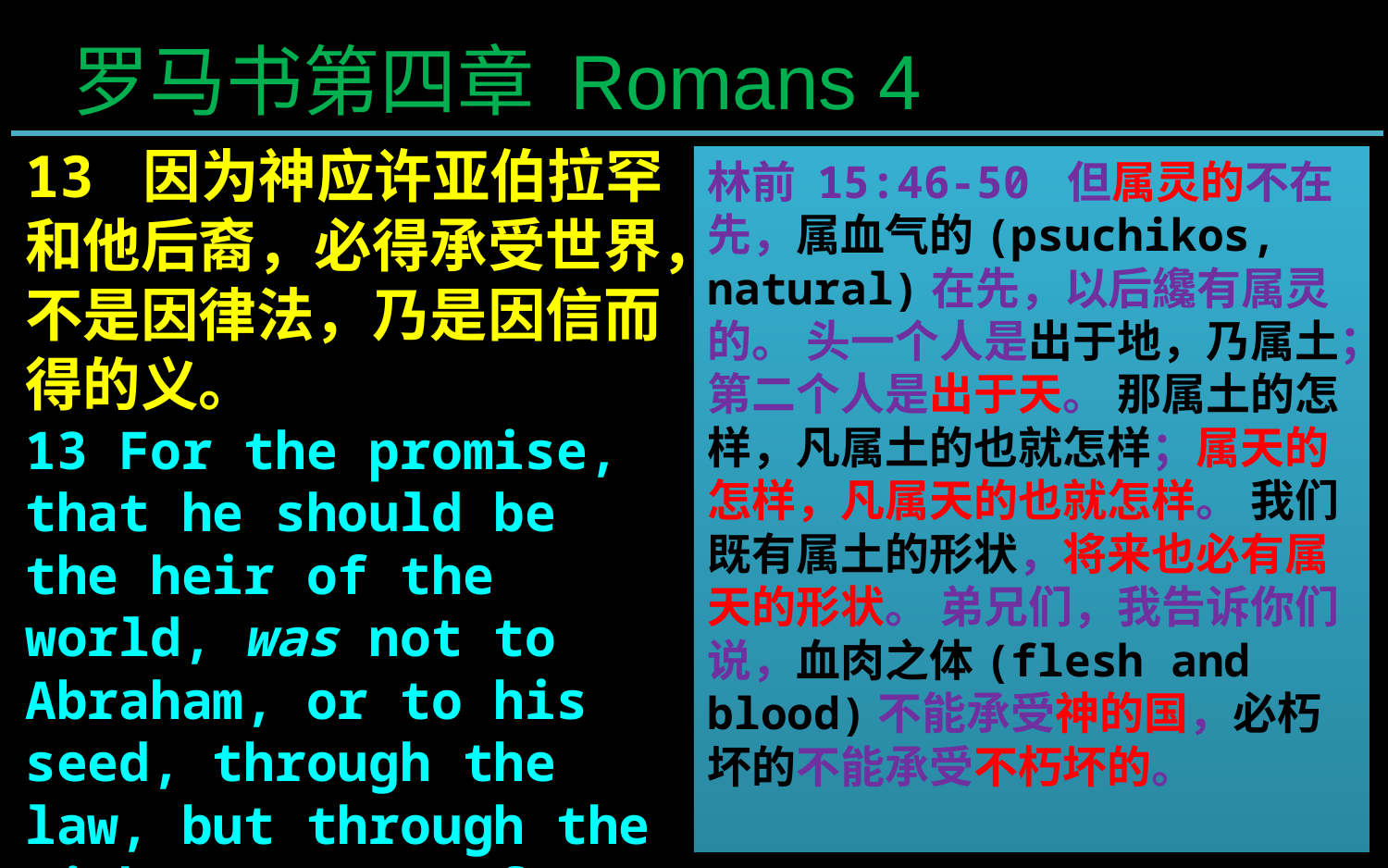

罗马书第四章 Romans 4
13 因为神应许亚伯拉罕和他后裔，必得承受世界，不是因律法，乃是因信而得的义。
13 For the promise, that he should be the heir of the world, was not to Abraham, or to his seed, through the law, but through the righteousness of faith.
林前 15:46-50 但属灵的不在先，属血气的(psuchikos, natural)在先，以后纔有属灵的。 头一个人是出于地，乃属土；第二个人是出于天。 那属土的怎样，凡属土的也就怎样；属天的怎样，凡属天的也就怎样。 我们既有属土的形状，将来也必有属天的形状。 弟兄们，我告诉你们说，血肉之体(flesh and blood)不能承受神的国，必朽坏的不能承受不朽坏的。